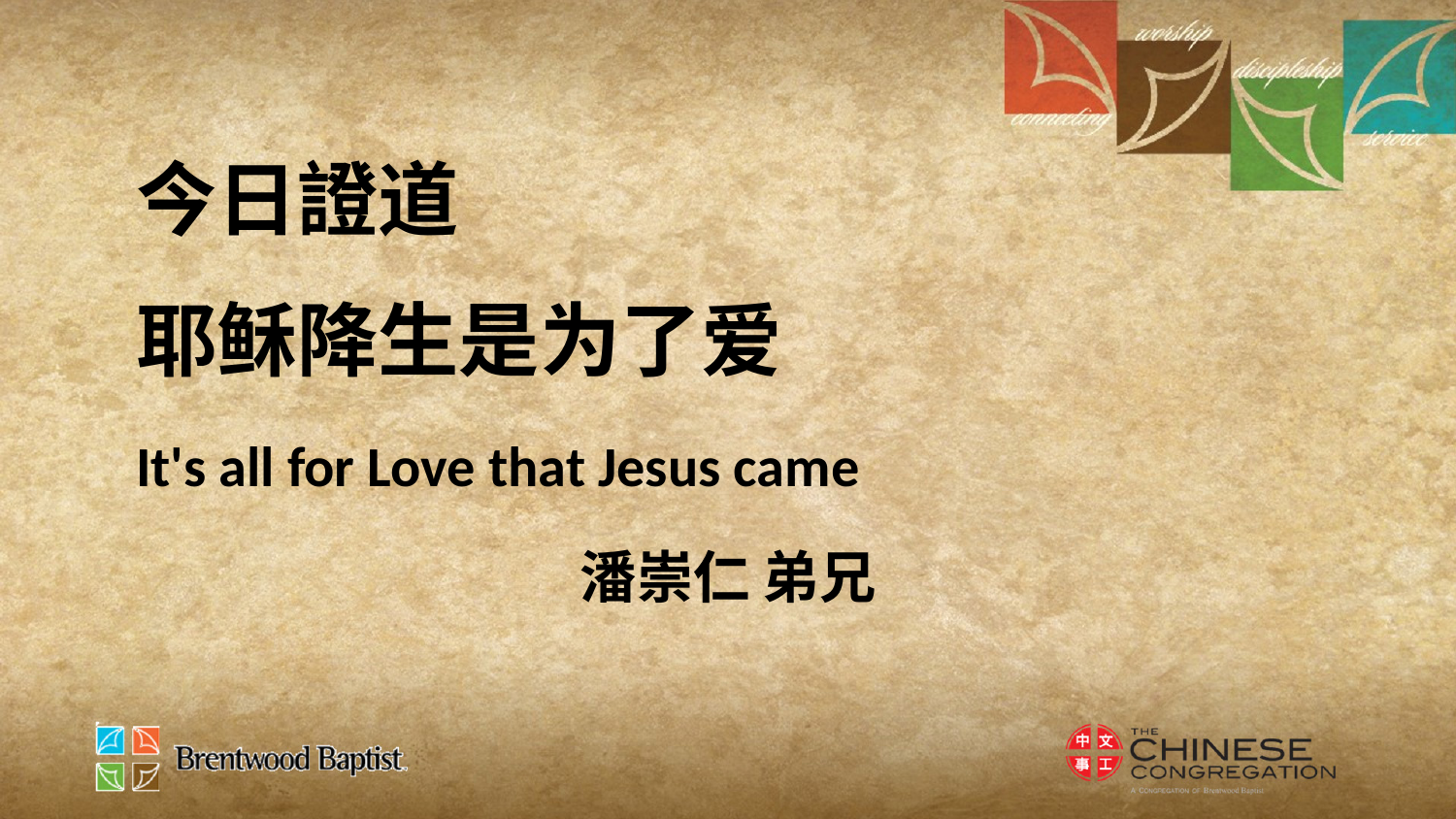

今日證道

耶稣降生是为了爱

It's all for Love that Jesus came

潘崇仁 弟兄